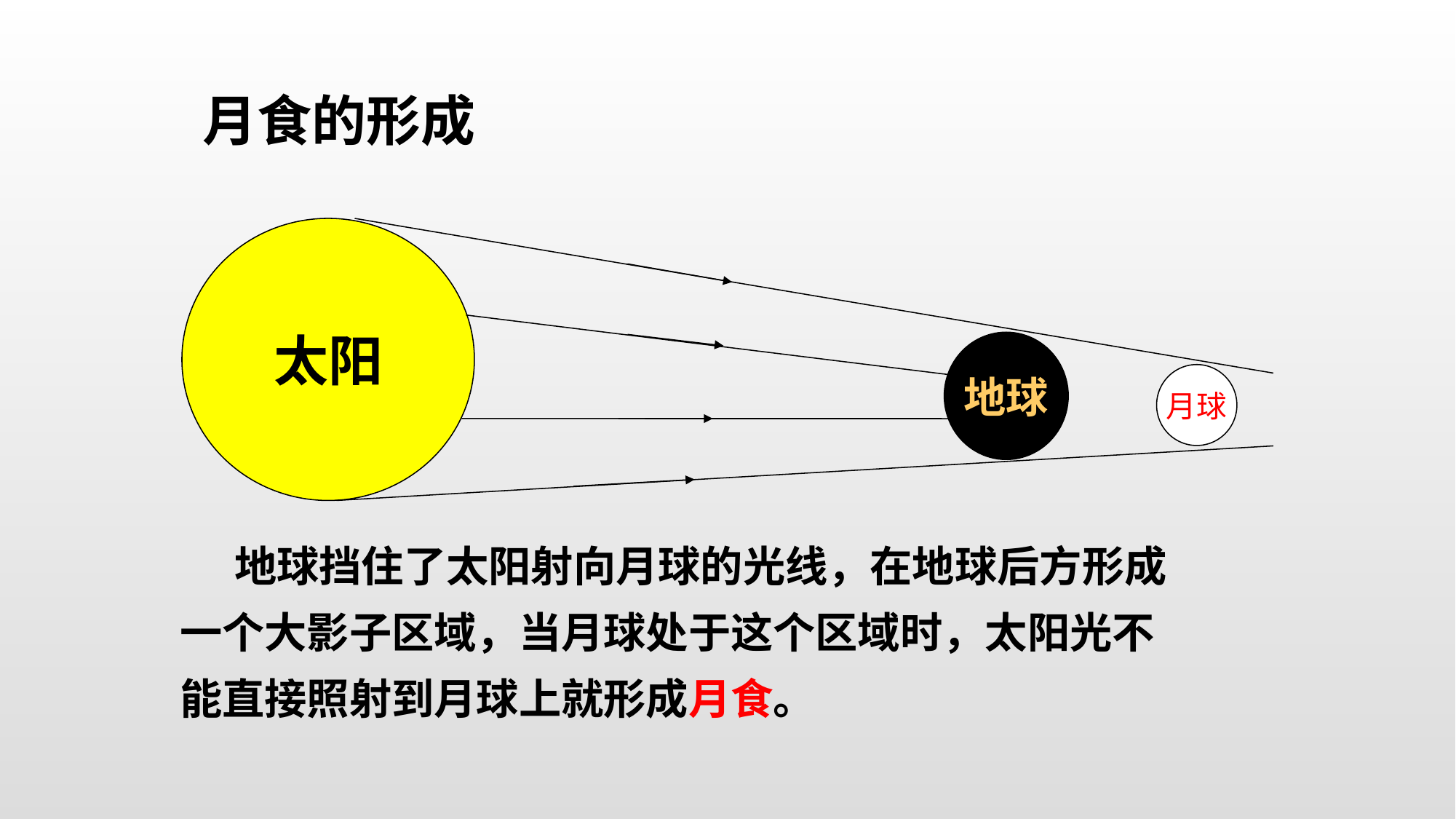

月食的形成
太阳
地球
月球

地球挡住了太阳射向月球的光线，在地球后方形成一个大影子区域，当月球处于这个区域时，太阳光不能直接照射到月球上就形成月食。